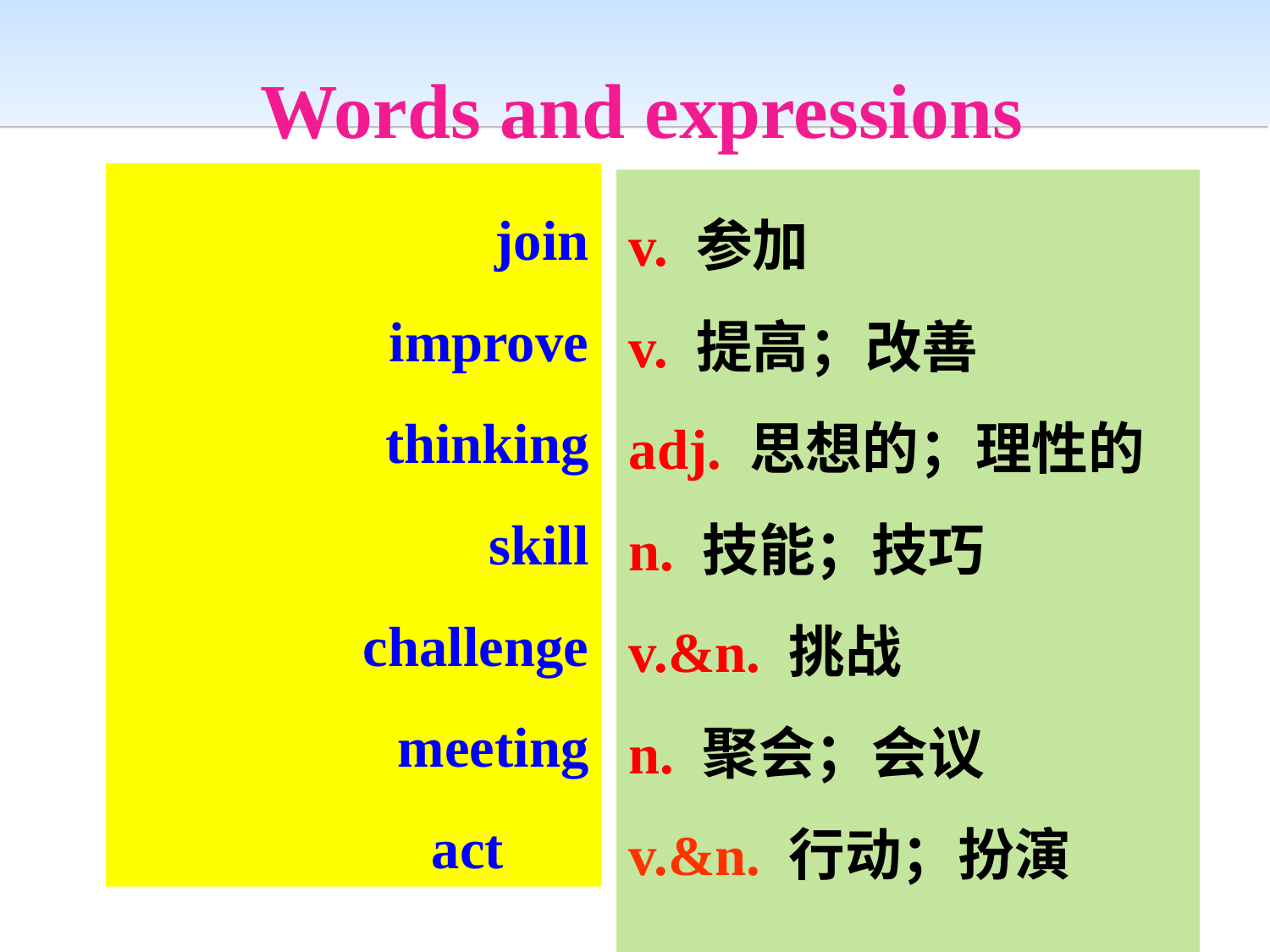

Words and expressions
join
improve
 thinking
skill
challenge
meeting
act
v. 参加
v. 提高；改善
adj. 思想的；理性的
n. 技能；技巧
v.&n. 挑战
n. 聚会；会议
v.&n. 行动；扮演